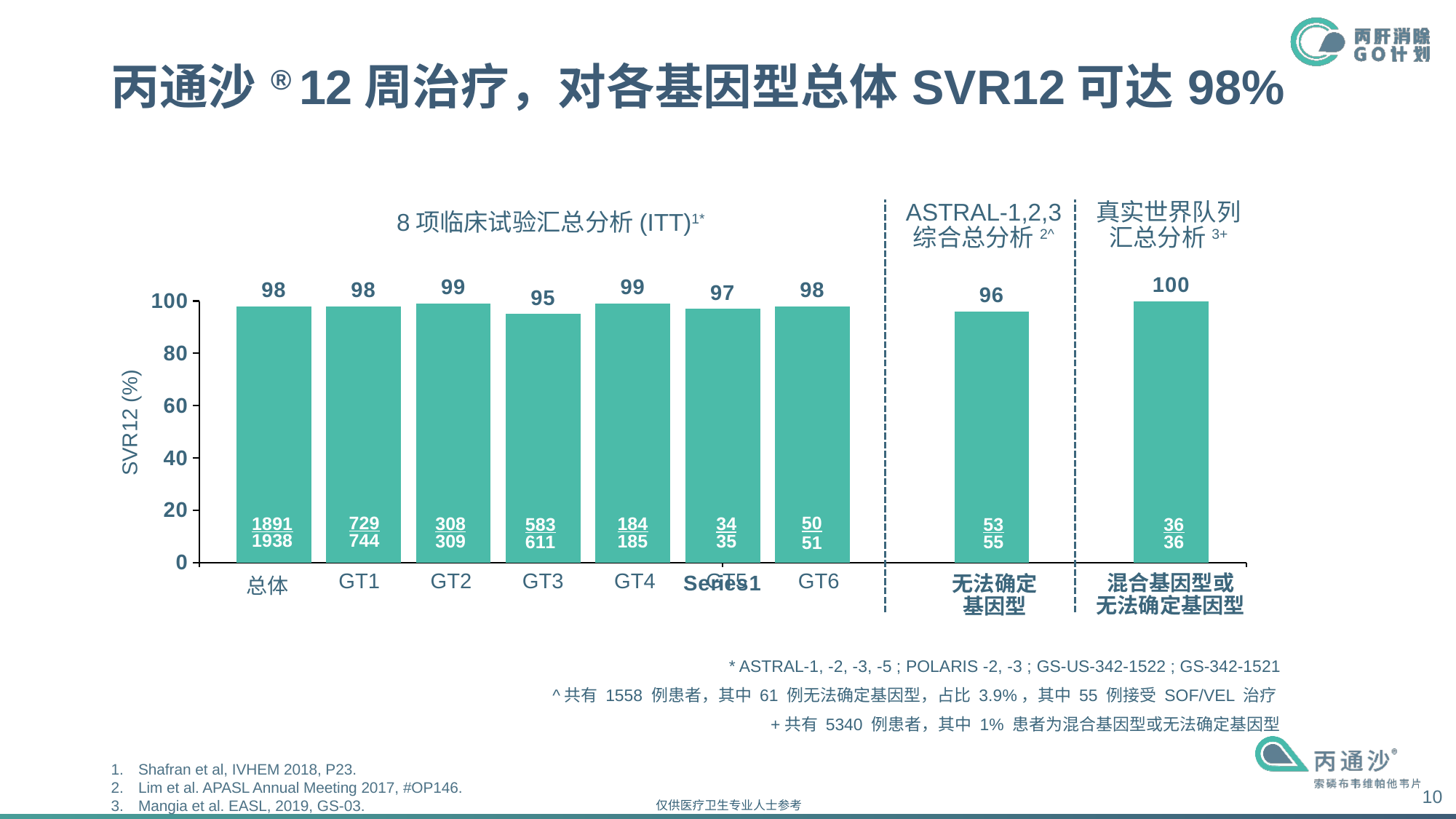

# 丙通沙® 12周治疗，对各基因型总体SVR12可达98%
ASTRAL-1,2,3
综合总分析2^
真实世界队列
汇总分析3+
8项临床试验汇总分析(ITT)1*

### Chart

| Category | SVR12  | Column1 | Column2 | Column3 | Column4 | Column5 | Column6 | Column7 | Column8 | Column9 | Column10 |
|---|---|---|---|---|---|---|---|---|---|---|---|
|  | 98.0 | 98.0 | 99.0 | 95.0 | 99.0 | 97.0 | 98.0 | None | 96.0 | None | 100.0 |
SVR12 (%)
50
51
| 总体 | GT1 | GT2 | GT3 | GT4 | GT5 | GT6 |
| --- | --- | --- | --- | --- | --- | --- |
混合基因型或
无法确定基因型
无法确定
基因型

* ASTRAL-1, -2, -3, -5 ; POLARIS -2, -3 ; GS-US-342-1522 ; GS-342-1521
^共有 1558 例患者，其中 61 例无法确定基因型，占比 3.9%，其中 55 例接受 SOF/VEL 治疗
+共有 5340 例患者，其中 1% 患者为混合基因型或无法确定基因型

Shafran et al, IVHEM 2018, P23.
Lim et al. APASL Annual Meeting 2017, #OP146.
Mangia et al. EASL, 2019, GS-03.
10